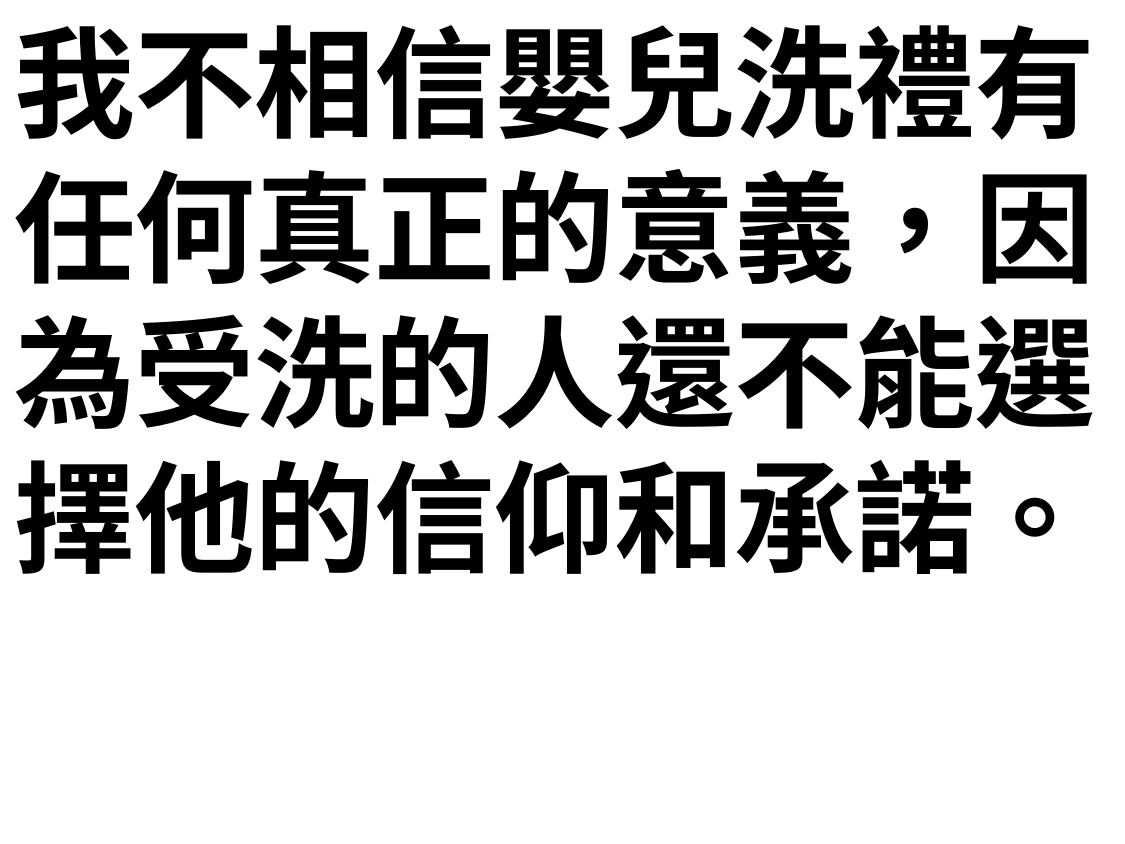

我不相信嬰兒洗禮有任何真正的意義，因為受洗的人還不能選擇他的信仰和承諾。